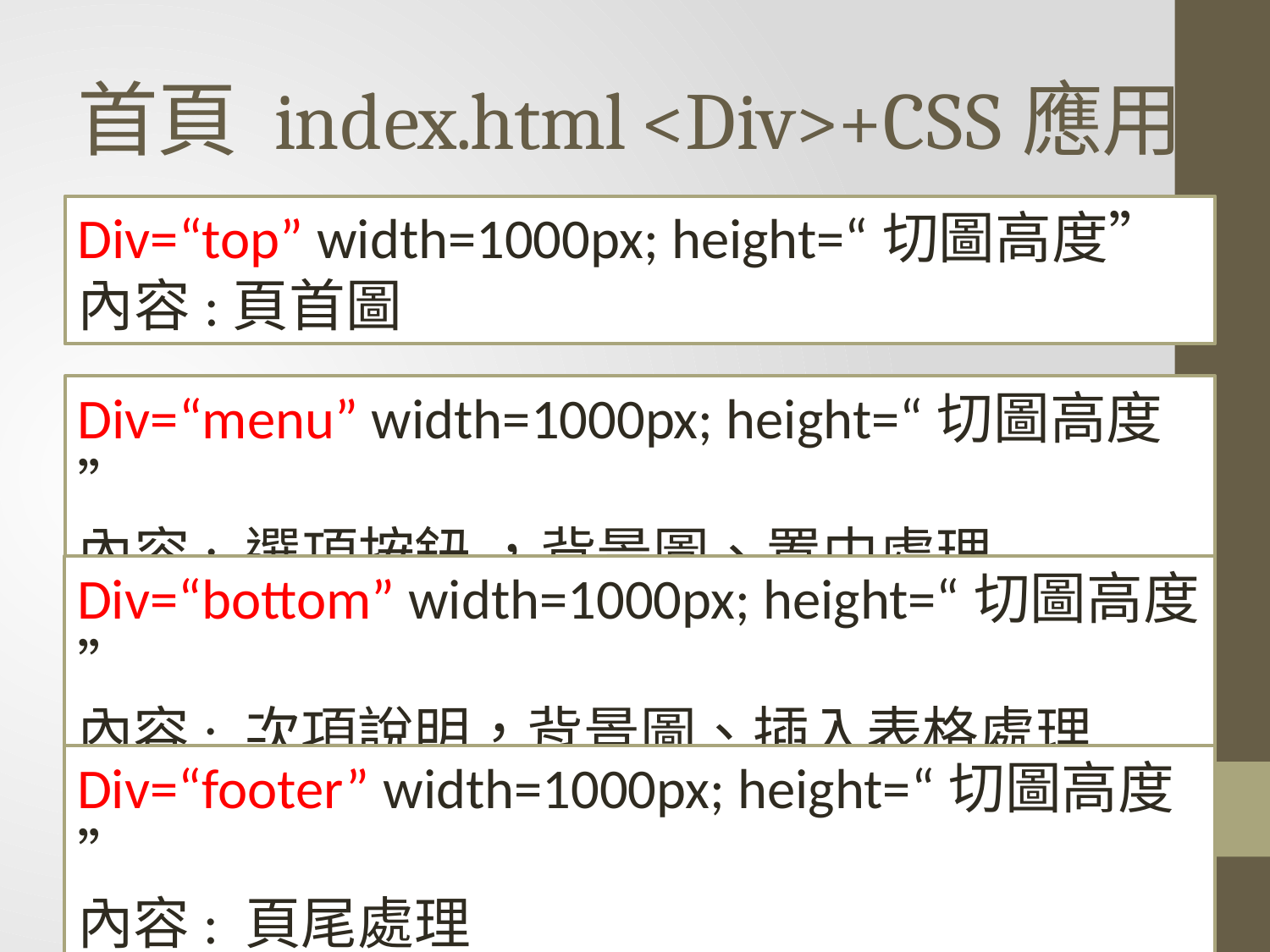

# 首頁 index.html <Div>+CSS應用
Div=“top” width=1000px; height=“切圖高度”
內容:頁首圖
Div=“menu” width=1000px; height=“切圖高度”
內容: 選項按鈕 ，背景圖、置中處理
Div=“bottom” width=1000px; height=“切圖高度”
內容: 次項說明，背景圖、插入表格處理
Div=“footer” width=1000px; height=“切圖高度”
內容: 頁尾處理